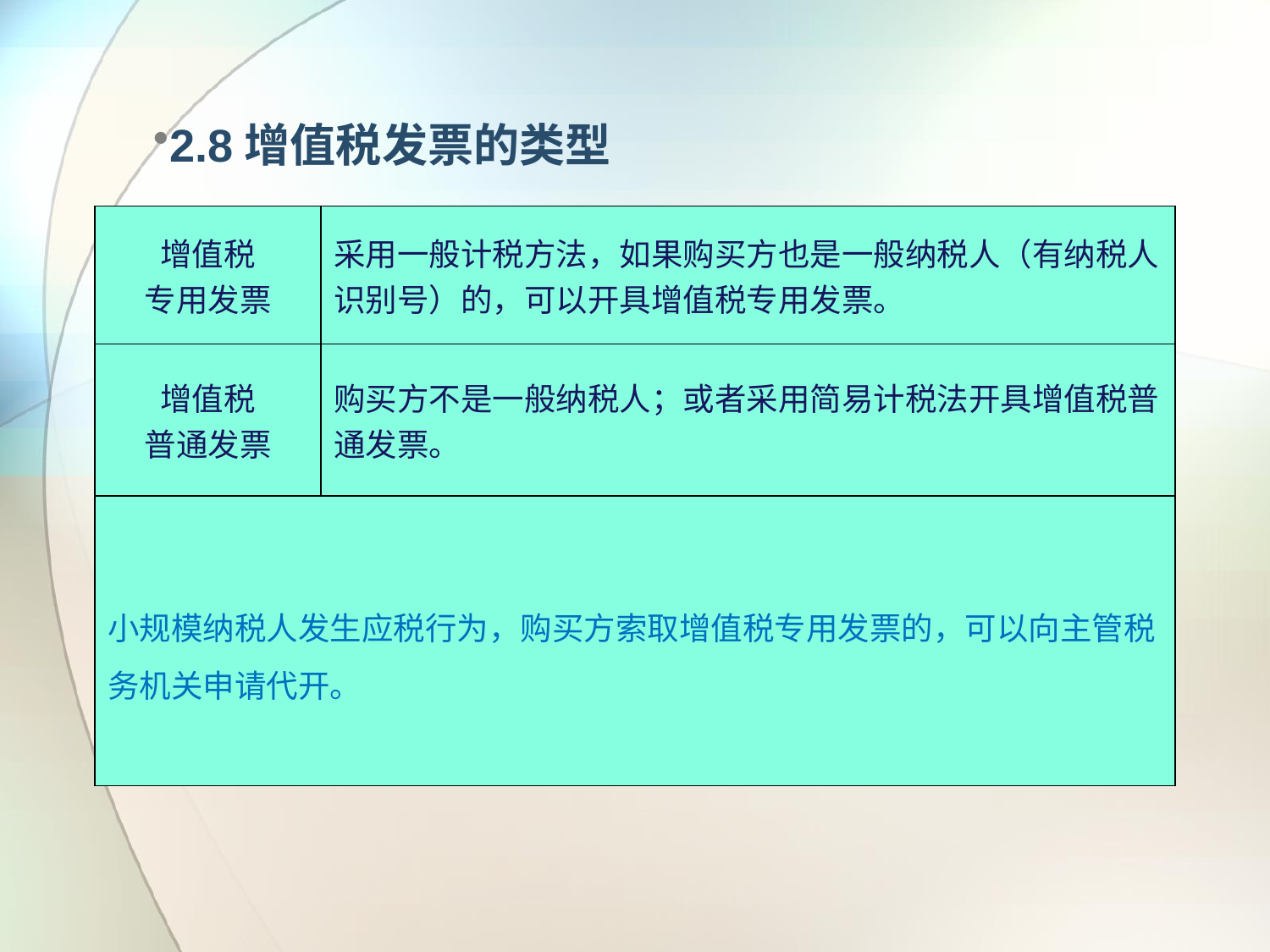

2.8增值税发票的类型

| 增值税 专用发票 | 采用一般计税方法，如果购买方也是一般纳税人（有纳税人识别号）的，可以开具增值税专用发票。 |
| --- | --- |
| 增值税 普通发票 | 购买方不是一般纳税人；或者采用简易计税法开具增值税普通发票。 |
| 小规模纳税人发生应税行为，购买方索取增值税专用发票的，可以向主管税务机关申请代开。 |  |